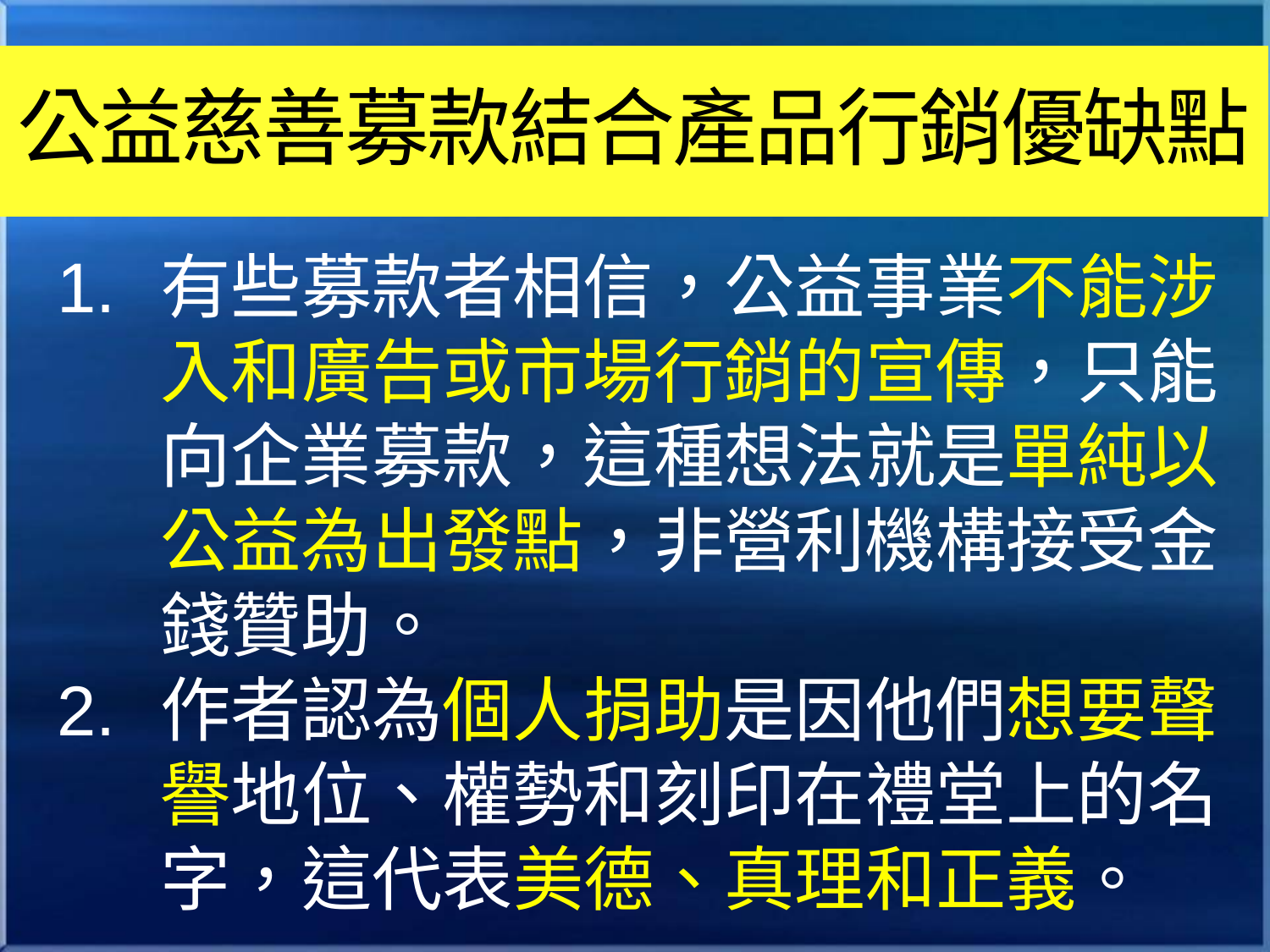

公益慈善募款結合產品行銷優缺點
有些募款者相信，公益事業不能涉入和廣告或市場行銷的宣傳，只能向企業募款，這種想法就是單純以公益為出發點，非營利機構接受金錢贊助。
作者認為個人捐助是因他們想要聲譽地位、權勢和刻印在禮堂上的名字，這代表美德、真理和正義。